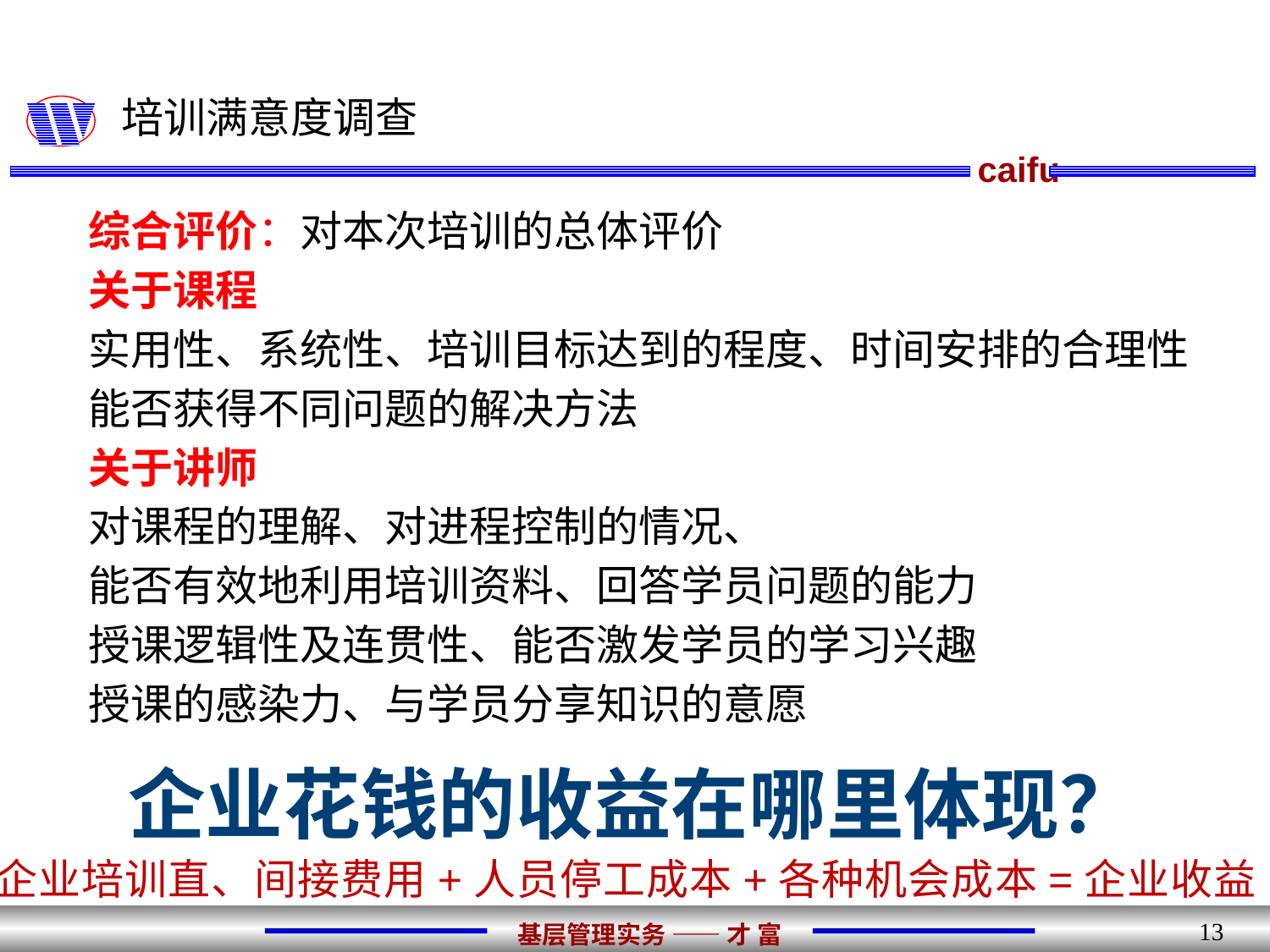

# 培训满意度调查
综合评价：对本次培训的总体评价
关于课程
实用性、系统性、培训目标达到的程度、时间安排的合理性
能否获得不同问题的解决方法
关于讲师
对课程的理解、对进程控制的情况、
能否有效地利用培训资料、回答学员问题的能力
授课逻辑性及连贯性、能否激发学员的学习兴趣
授课的感染力、与学员分享知识的意愿

企业花钱的收益在哪里体现？
企业培训直、间接费用+人员停工成本+各种机会成本=企业收益